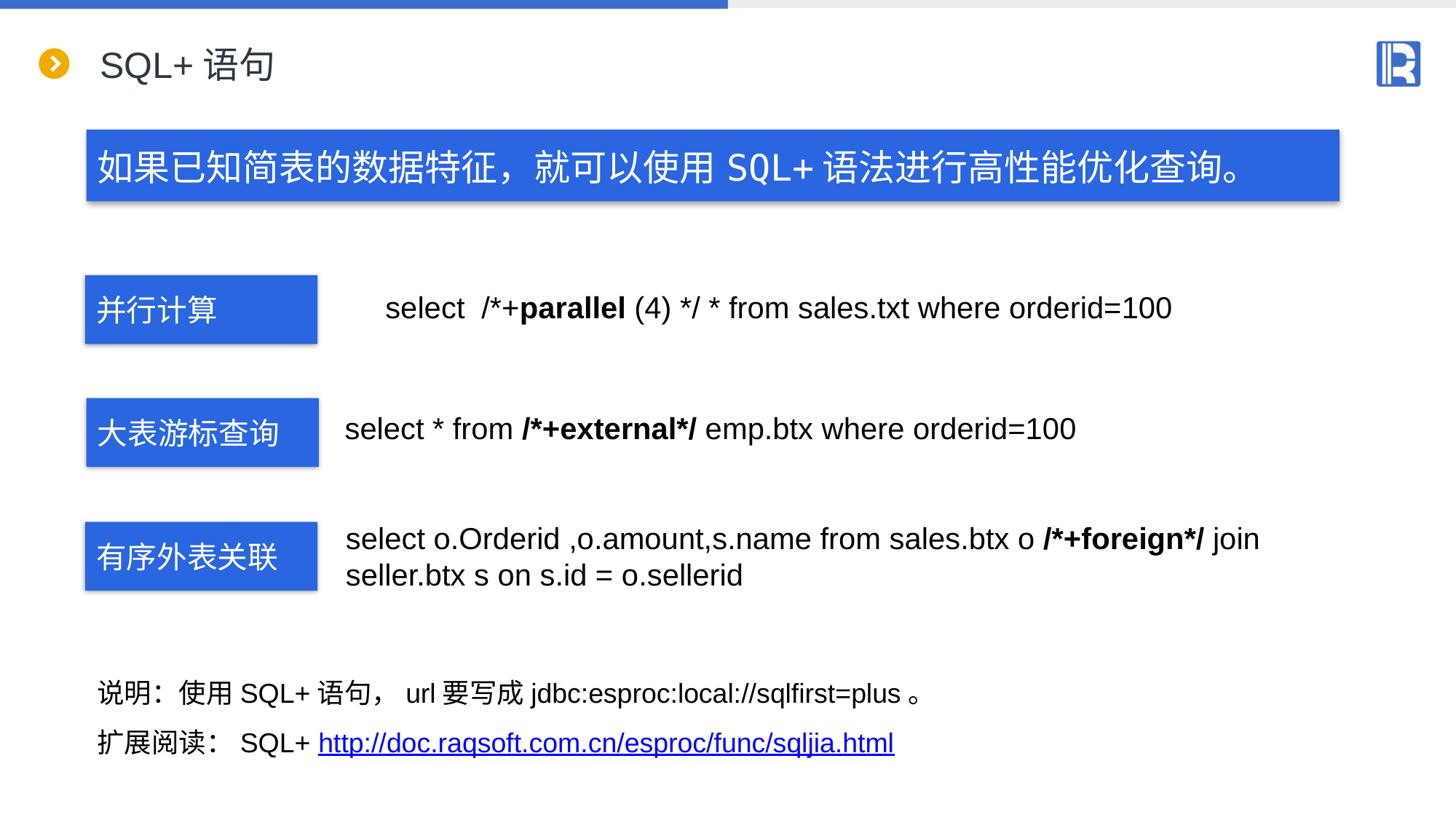

# SQL+语句
如果已知简表的数据特征，就可以使用SQL+语法进行高性能优化查询。
并行计算
select  /*+parallel (4) */ * from sales.txt where orderid=100
大表游标查询
select * from /*+external*/ emp.btx where orderid=100
select o.Orderid ,o.amount,s.name from sales.btx o /*+foreign*/ join seller.btx s on s.id = o.sellerid
有序外表关联
说明：使用SQL+语句，url要写成jdbc:esproc:local://sqlfirst=plus。
扩展阅读：SQL+ http://doc.raqsoft.com.cn/esproc/func/sqljia.html